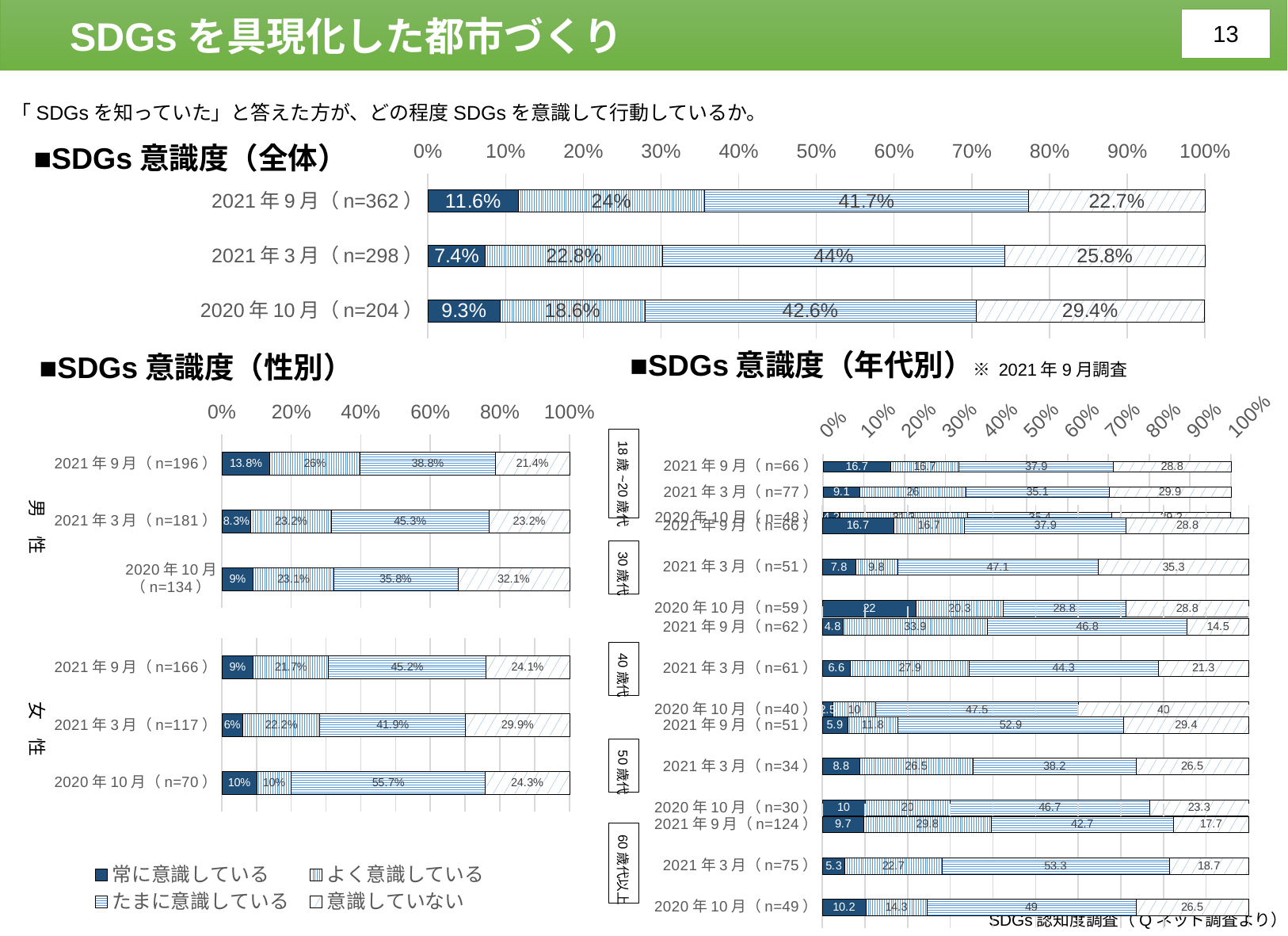

SDGsを具現化した都市づくり
「SDGsを知っていた」と答えた方が、どの程度SDGsを意識して行動しているか。
■SDGs意識度（全体）

### Chart

| Category | 常に意識している | よく意識している | たまに意識している | 意識していない |
|---|---|---|---|---|
| 2020年10月（n=204） | 9.3 | 18.6 | 42.6 | 29.4 |
| 2021年3月（n=298） | 7.4 | 22.8 | 44.0 | 25.8 |
| 2021年9月（n=362） | 11.6 | 24.0 | 41.7 | 22.7 |
■SDGs意識度（年代別）※ 2021年9月調査
■SDGs意識度（性別）

### Chart

| Category | 常に意識している | よく意識している | たまに意識している | 意識していない |
|---|---|---|---|---|
| 2020年10月（n=134） | 9.0 | 23.1 | 35.8 | 32.1 |
| 2021年3月（n=181） | 8.3 | 23.2 | 45.3 | 23.2 |
| 2021年9月（n=196） | 13.8 | 26.0 | 38.8 | 21.4 |

### Chart

| Category | 常に意識している | よく意識している | たまに意識している | 意識していない |
|---|---|---|---|---|
| 2020年10月（n=48） | 4.2 | 31.3 | 35.4 | 29.2 |
| 2021年3月（n=77） | 9.1 | 26.0 | 35.1 | 29.9 |
| 2021年9月（n=66） | 16.7 | 16.7 | 37.9 | 28.8 |
18歳~20歳代
男　性

### Chart

| Category | 常に意識している | よく意識している | たまに意識している | 意識していない |
|---|---|---|---|---|
| 2020年10月（n=59） | 22.0 | 20.3 | 28.8 | 28.8 |
| 2021年3月（n=51） | 7.8 | 9.8 | 47.1 | 35.3 |
| 2021年9月（n=66） | 16.7 | 16.7 | 37.9 | 28.8 |
30歳代

### Chart

| Category | 常に意識している | よく意識している | たまに意識している | 意識していない |
|---|---|---|---|---|
| 2020年10月（n=70） | 10.0 | 10.0 | 55.7 | 24.3 |
| 2021年3月（n=117） | 6.0 | 22.2 | 41.9 | 29.9 |
| 2021年9月（n=166） | 9.0 | 21.7 | 45.2 | 24.1 |

### Chart

| Category | 常に意識している | よく意識している | たまに意識している | 意識していない |
|---|---|---|---|---|
| 2020年10月（n=40） | 2.5 | 10.0 | 47.5 | 40.0 |
| 2021年3月（n=61） | 6.6 | 27.9 | 44.3 | 21.3 |
| 2021年9月（n=62） | 4.8 | 33.9 | 46.8 | 14.5 |
40歳代
女　性

### Chart

| Category | 常に意識している | よく意識している | たまに意識している | 意識していない |
|---|---|---|---|---|
| 2020年10月（n=30） | 10.0 | 20.0 | 46.7 | 23.3 |
| 2021年3月（n=34） | 8.8 | 26.5 | 38.2 | 26.5 |
| 2021年9月（n=51） | 5.9 | 11.8 | 52.9 | 29.4 |
50歳代

### Chart

| Category | 常に意識している | よく意識している | たまに意識している | 意識していない |
|---|---|---|---|---|
| 2020年10月（n=49） | 10.2 | 14.3 | 49.0 | 26.5 |
| 2021年3月（n=75） | 5.3 | 22.7 | 53.3 | 18.7 |
| 2021年9月（n=124） | 9.7 | 29.8 | 42.7 | 17.7 |
60歳代以上
SDGs認知度調査（Qネット調査より）